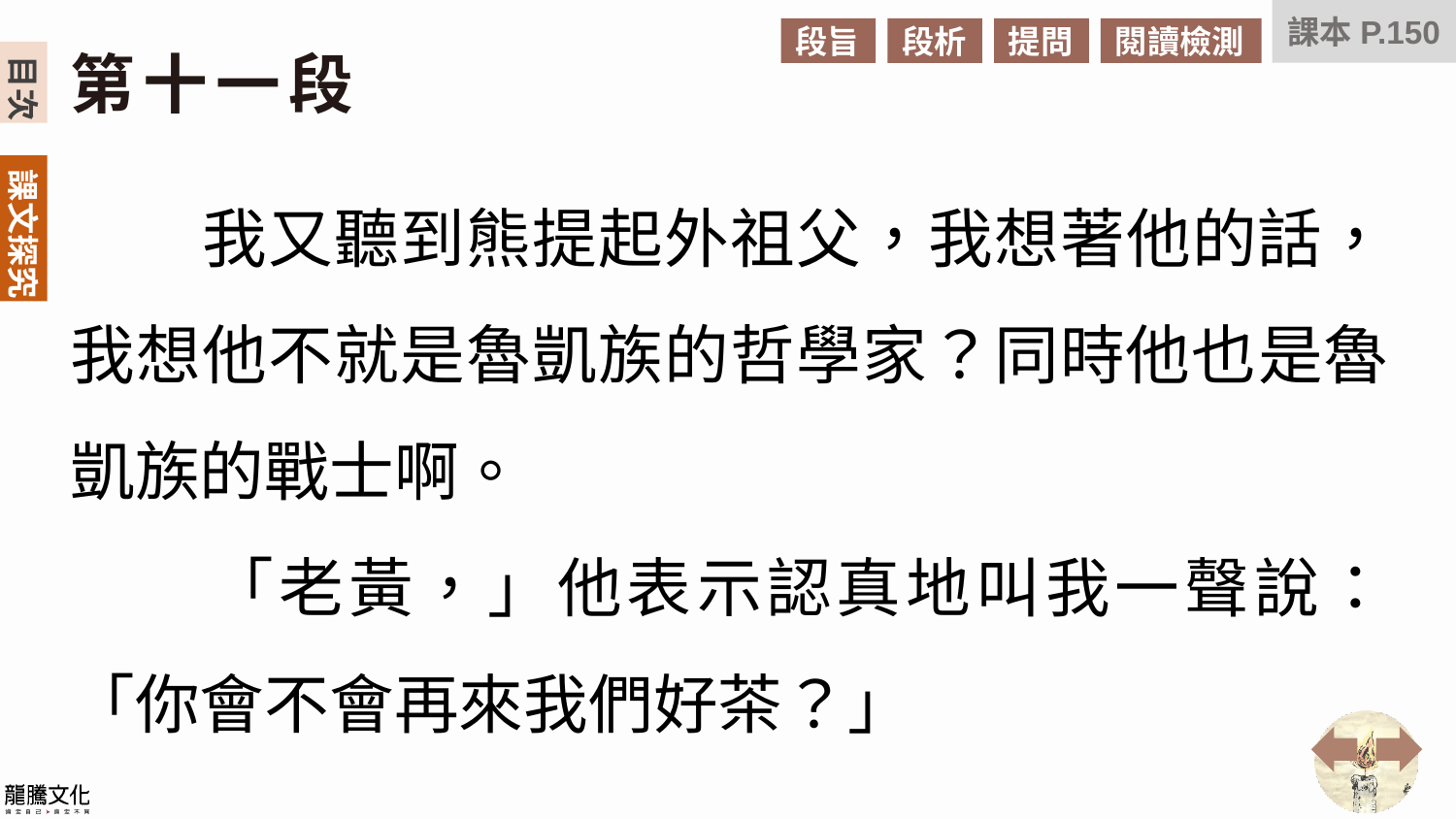

課本P.150
段旨
段析
提問
閱讀檢測
第十一段
　　我又聽到熊提起外祖父，我想著他的話，我想他不就是魯凱族的哲學家？同時他也是魯凱族的戰士啊。
　　「老黃，」他表示認真地叫我一聲說：「你會不會再來我們好茶？」